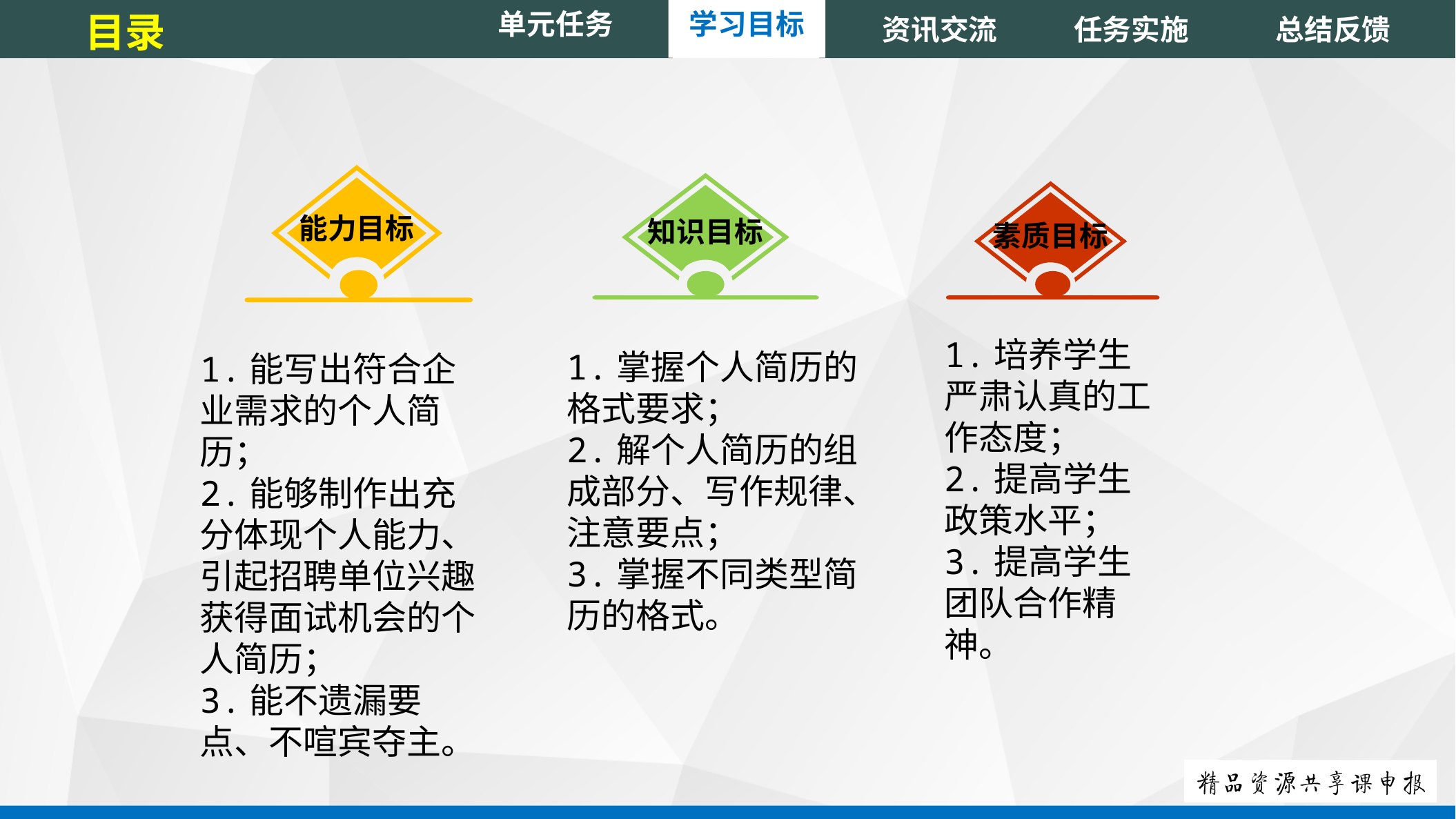

单元任务
目录
资讯交流
任务实施
总结反馈

学习目标

能力目标
知识目标
素质目标

1.培养学生严肃认真的工作态度；
2.提高学生政策水平；
3.提高学生团队合作精神。
1.掌握个人简历的格式要求；
2.解个人简历的组成部分、写作规律、注意要点；
3.掌握不同类型简历的格式。
1.能写出符合企业需求的个人简历；
2.能够制作出充分体现个人能力、引起招聘单位兴趣获得面试机会的个人简历；
3.能不遗漏要点、不喧宾夺主。